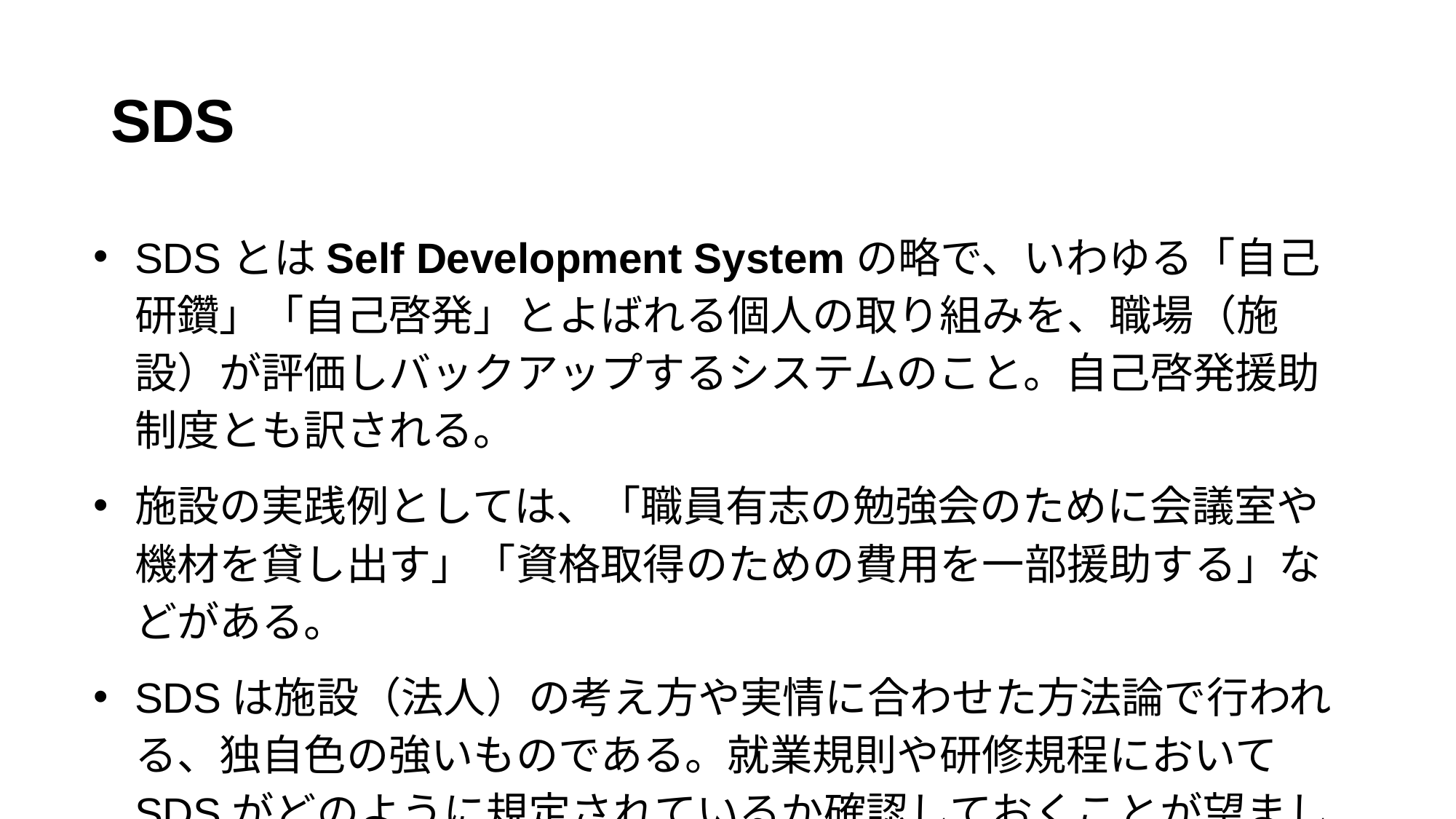

# SDS
SDSとはSelf Development Systemの略で、いわゆる「自己研鑽」「自己啓発」とよばれる個人の取り組みを、職場（施設）が評価しバックアップするシステムのこと。自己啓発援助制度とも訳される。
施設の実践例としては、「職員有志の勉強会のために会議室や機材を貸し出す」「資格取得のための費用を一部援助する」などがある。
SDSは施設（法人）の考え方や実情に合わせた方法論で行われる、独自色の強いものである。就業規則や研修規程においてSDSがどのように規定されているか確認しておくことが望ましい。